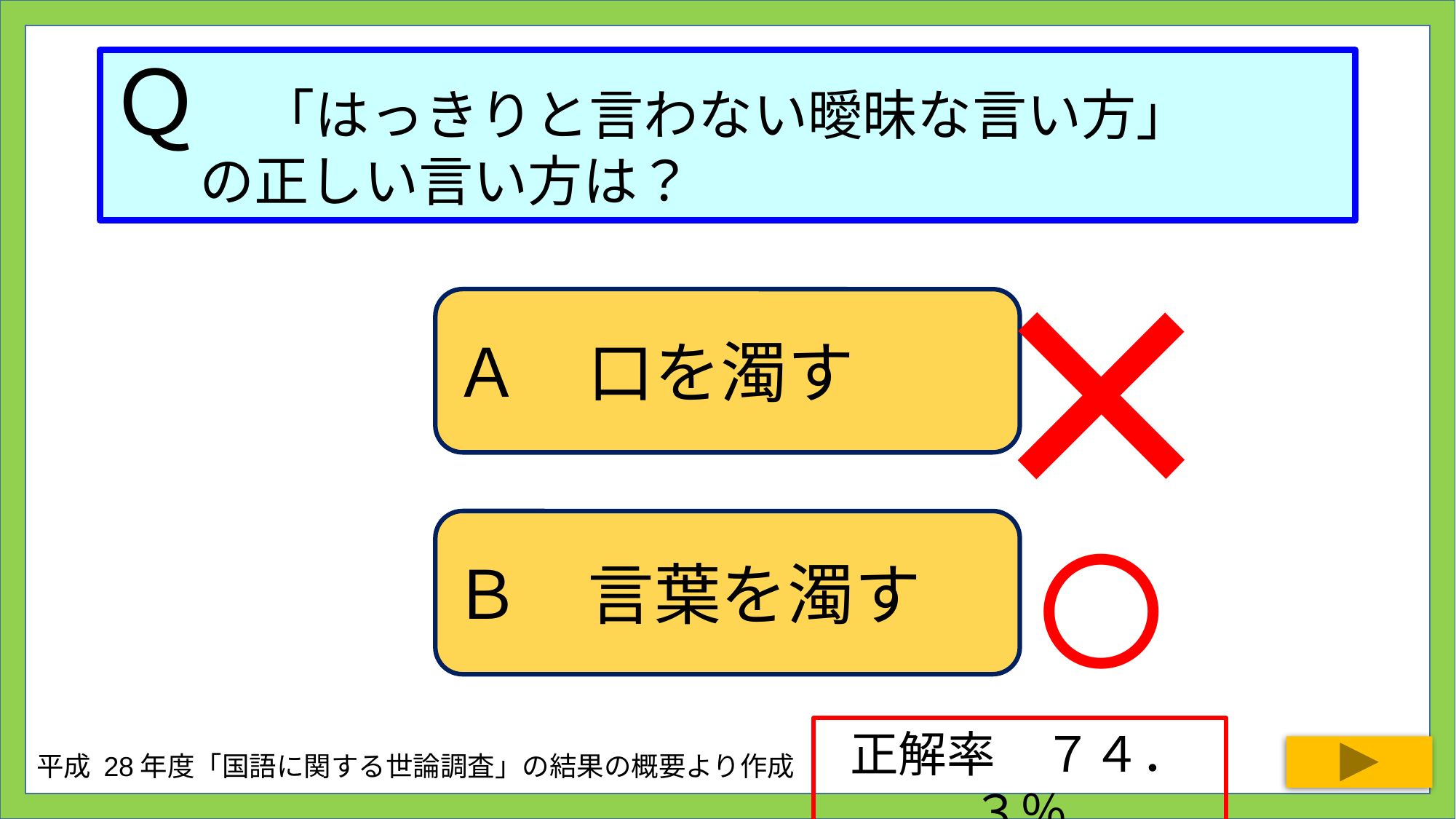

# Ｑ　「はっきりと言わない曖昧な言い方」 の正しい言い方は？
×
Ａ　口を濁す
○
Ｂ　言葉を濁す
正解率　７４．３％

平成 28年度「国語に関する世論調査」の結果の概要より作成